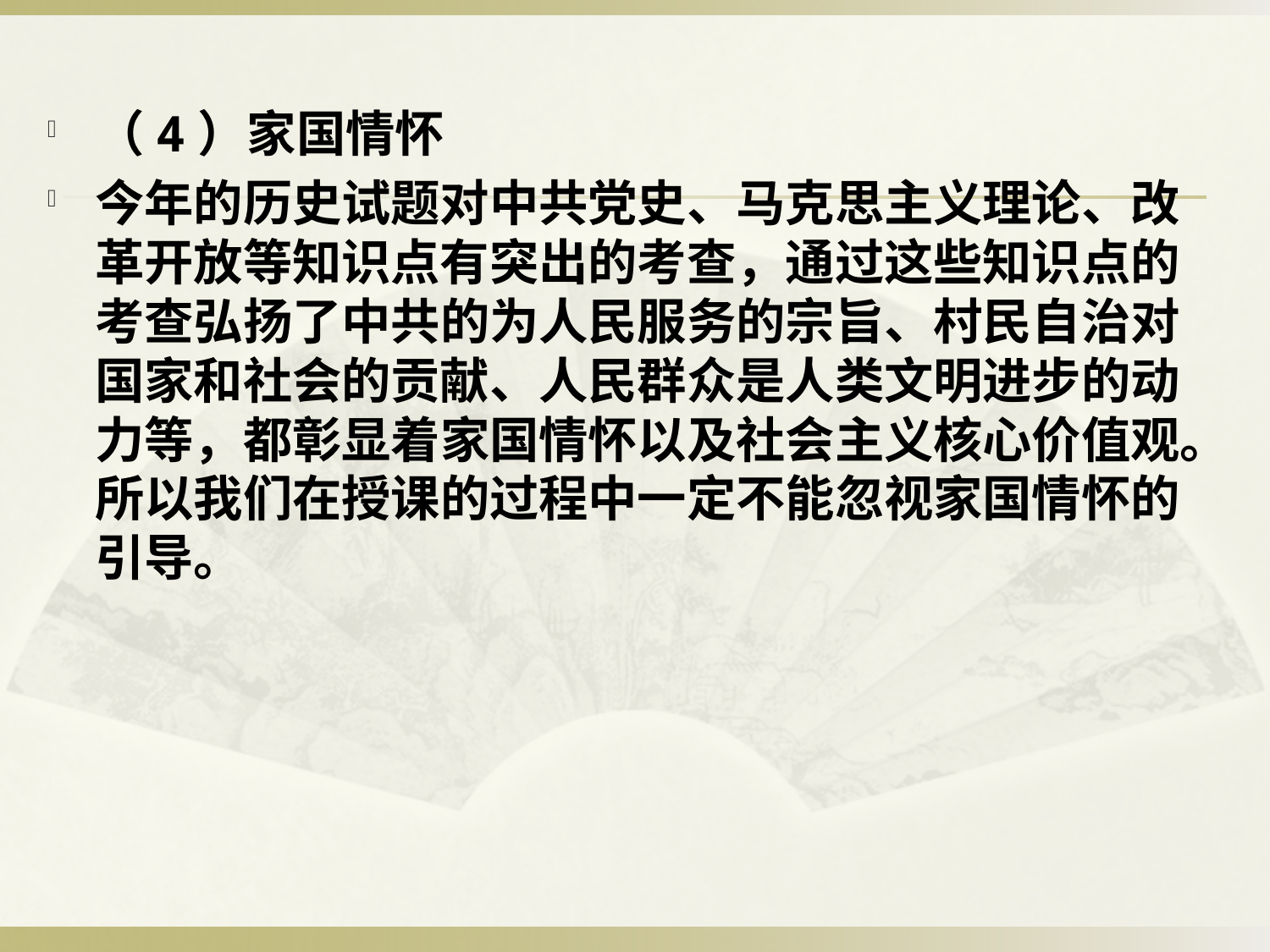

（4）家国情怀
今年的历史试题对中共党史、马克思主义理论、改革开放等知识点有突出的考查，通过这些知识点的考查弘扬了中共的为人民服务的宗旨、村民自治对国家和社会的贡献、人民群众是人类文明进步的动力等，都彰显着家国情怀以及社会主义核心价值观。所以我们在授课的过程中一定不能忽视家国情怀的引导。